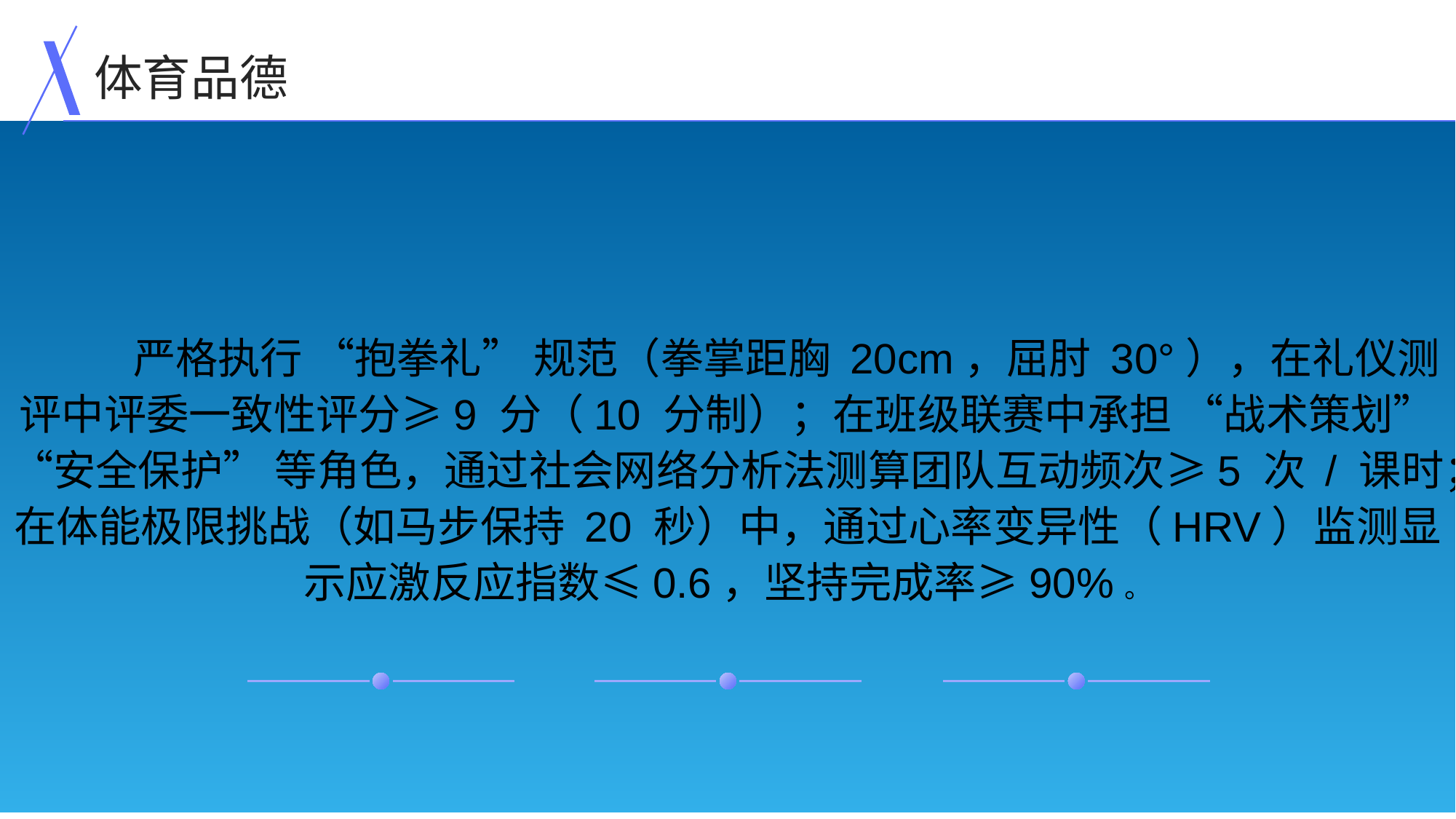

体育品德
                  严格执行 “抱拳礼” 规范（拳掌距胸 20cm，屈肘 30°），在礼仪测评中评委一致性评分≥9 分（10 分制）；在班级联赛中承担 “战术策划”“安全保护” 等角色，通过社会网络分析法测算团队互动频次≥5 次 / 课时；在体能极限挑战（如马步保持 20 秒）中，通过心率变异性（HRV）监测显示应激反应指数≤0.6，坚持完成率≥90%。